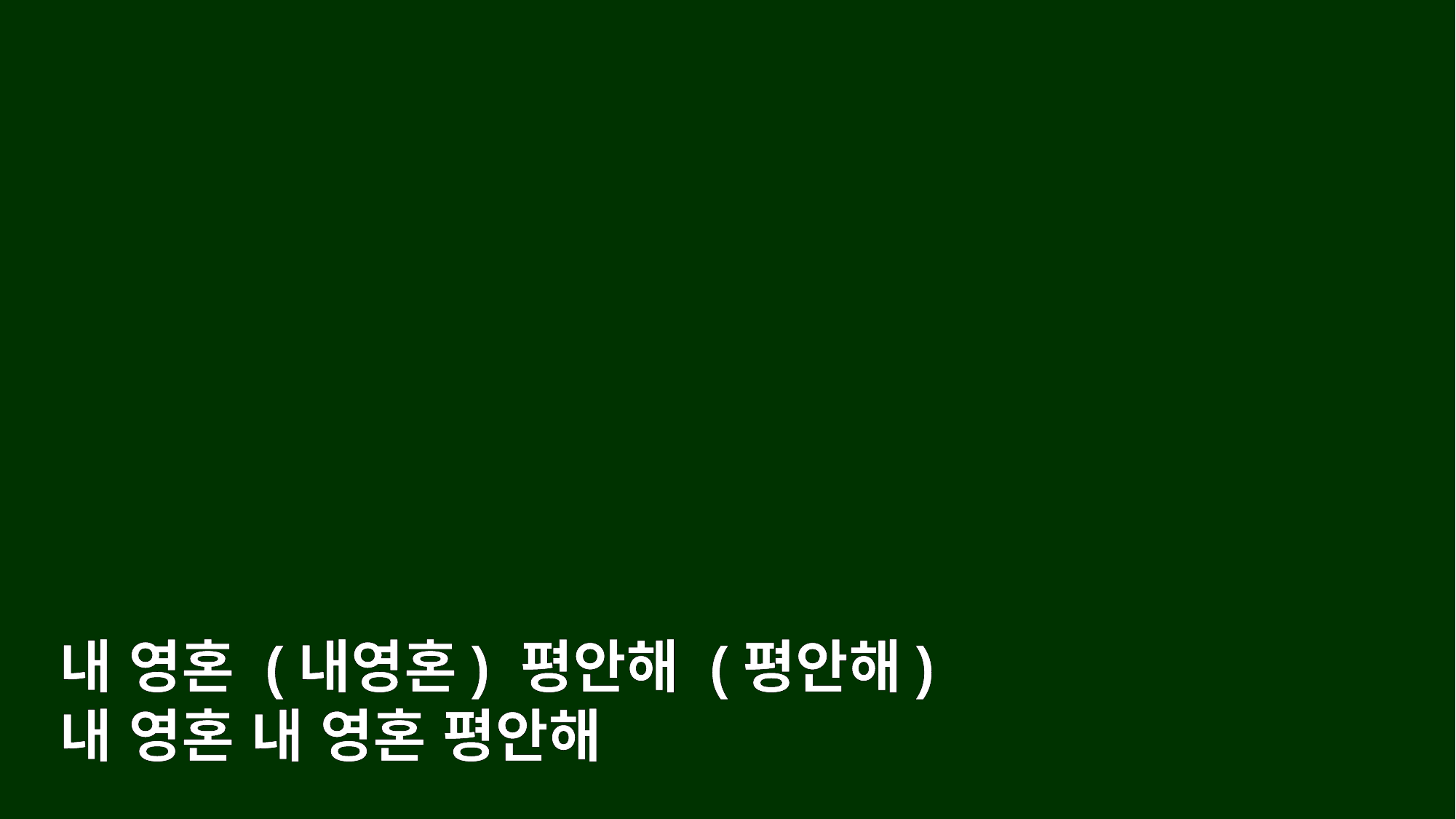

내 영혼 (내영혼) 평안해 (평안해)
내 영혼 내 영혼 평안해